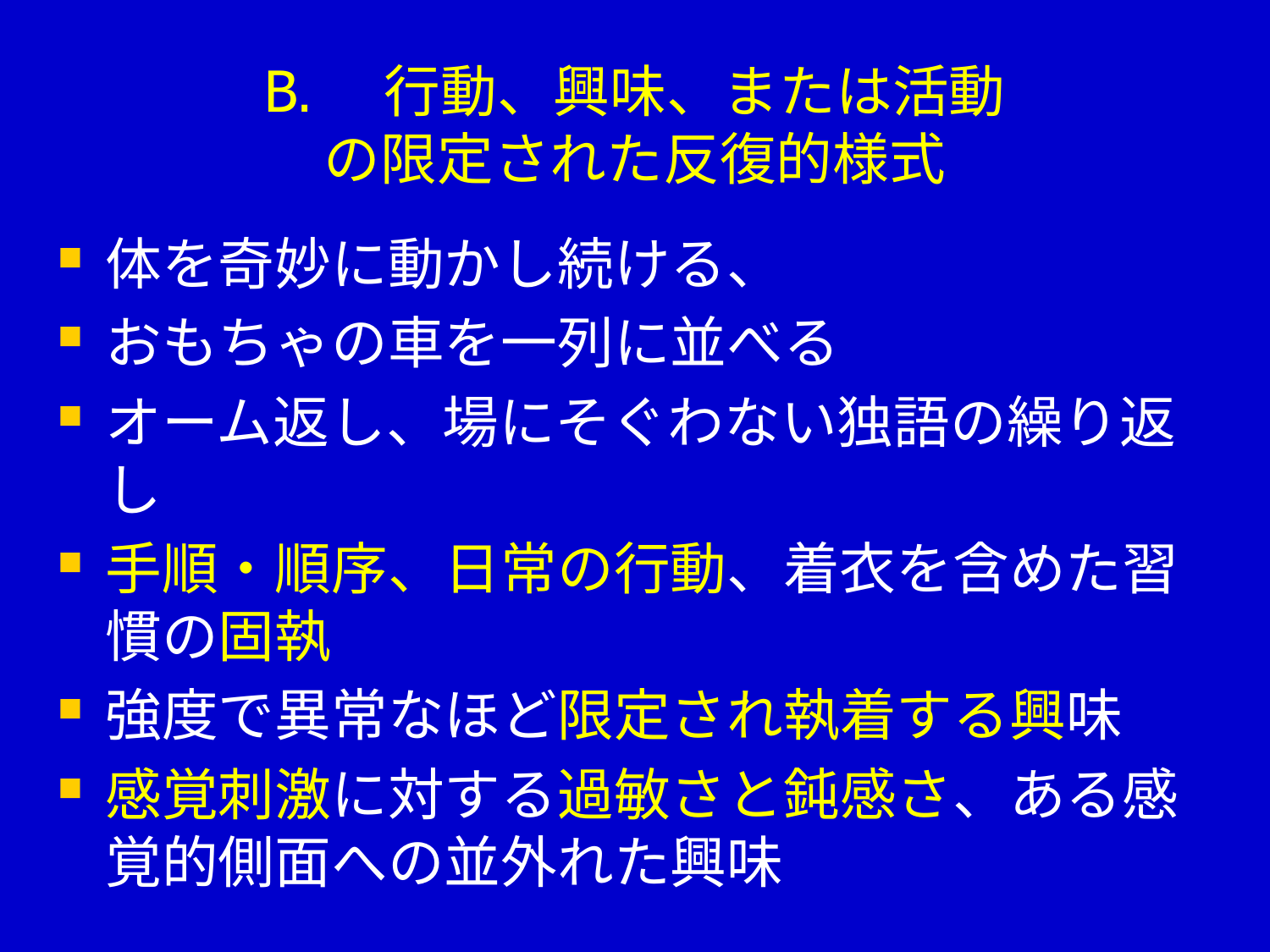

# B.　行動、興味、または活動 の限定された反復的様式
体を奇妙に動かし続ける、
おもちゃの車を一列に並べる
オーム返し、場にそぐわない独語の繰り返し
手順・順序、日常の行動、着衣を含めた習慣の固執
強度で異常なほど限定され執着する興味
感覚刺激に対する過敏さと鈍感さ、ある感覚的側面への並外れた興味